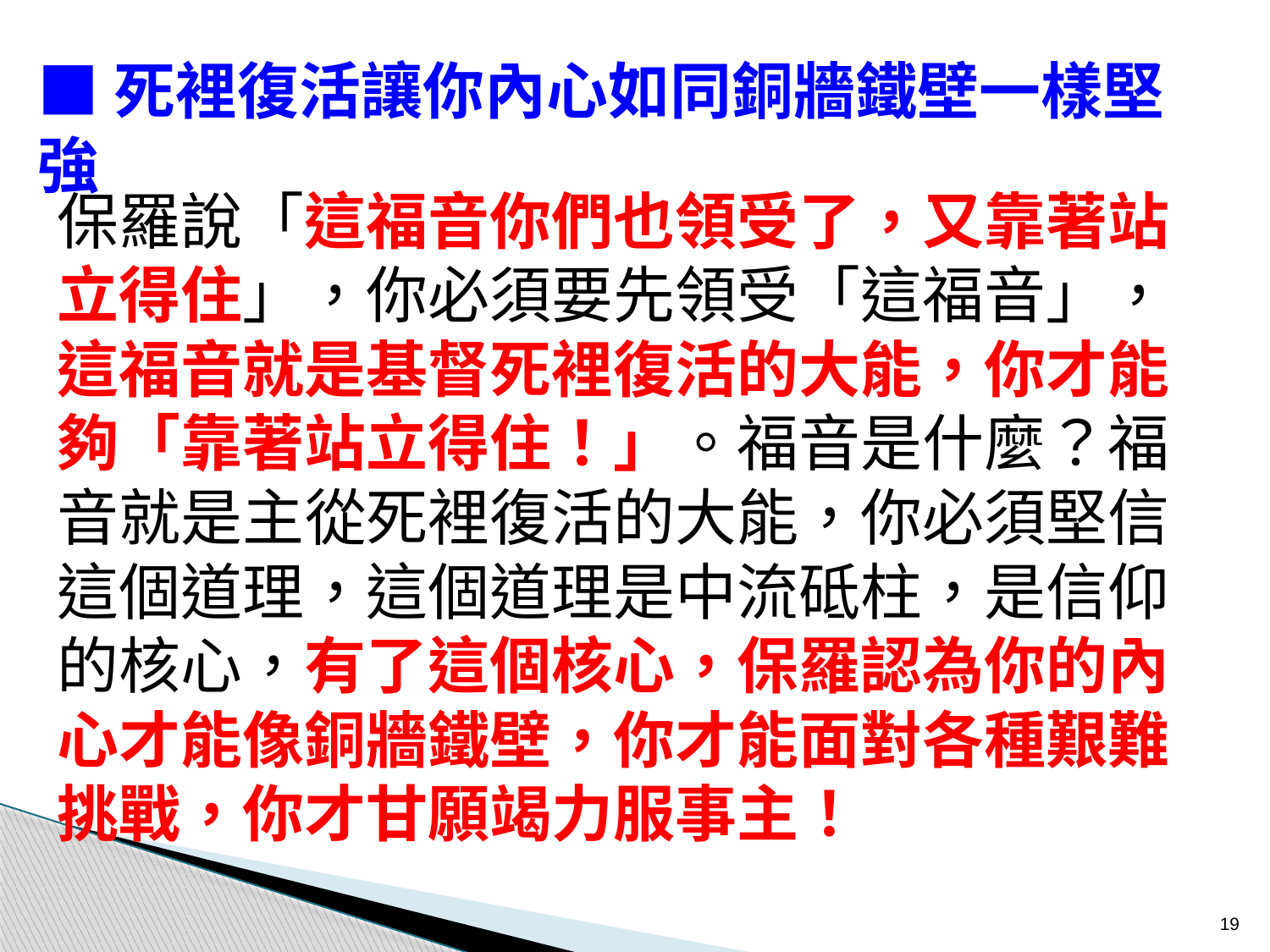

■死裡復活讓你內心如同銅牆鐵壁一樣堅強
保羅說「這福音你們也領受了，又靠著站立得住」，你必須要先領受「這福音」，這福音就是基督死裡復活的大能，你才能夠「靠著站立得住！」。福音是什麼？福音就是主從死裡復活的大能，你必須堅信這個道理，這個道理是中流砥柱，是信仰的核心，有了這個核心，保羅認為你的內心才能像銅牆鐵壁，你才能面對各種艱難挑戰，你才甘願竭力服事主！
19